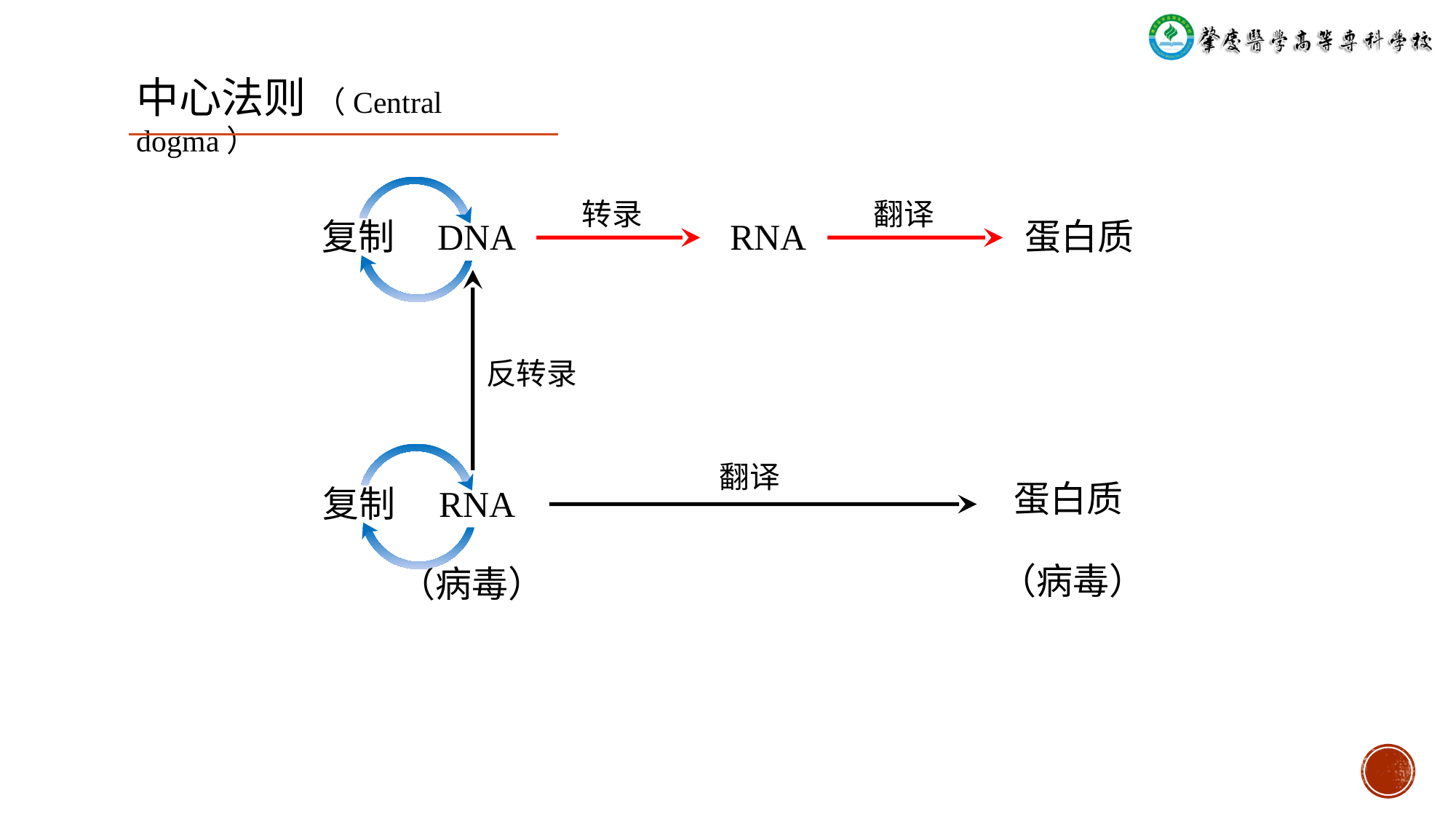

中心法则 （Central dogma）

转录
翻译
复制
DNA
RNA
蛋白质

反转录

翻译
蛋白质
复制
RNA

（病毒）
（病毒）